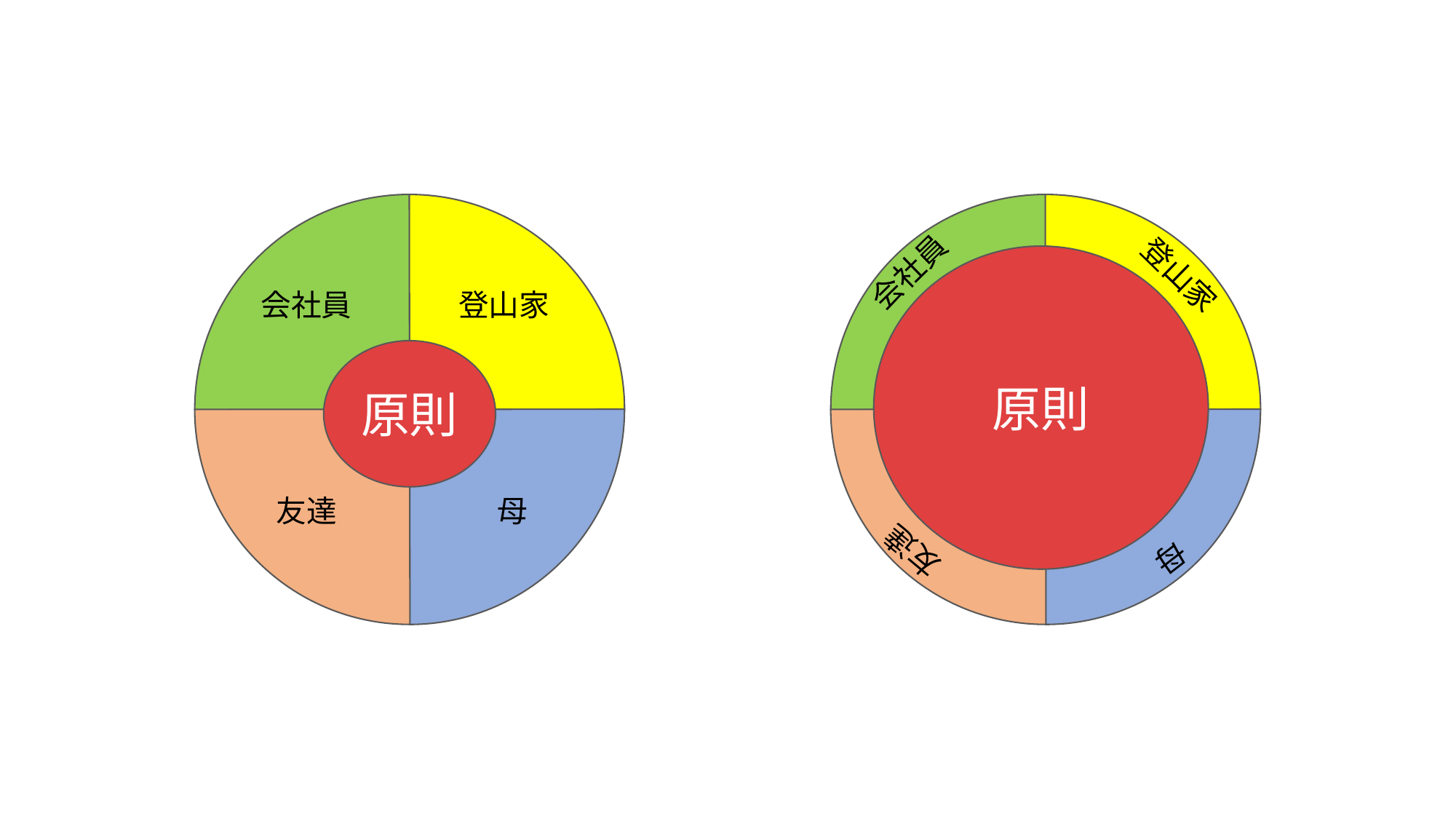

原則
会社員
登山家
会社員
登山家
原則
友達
母
友達
母